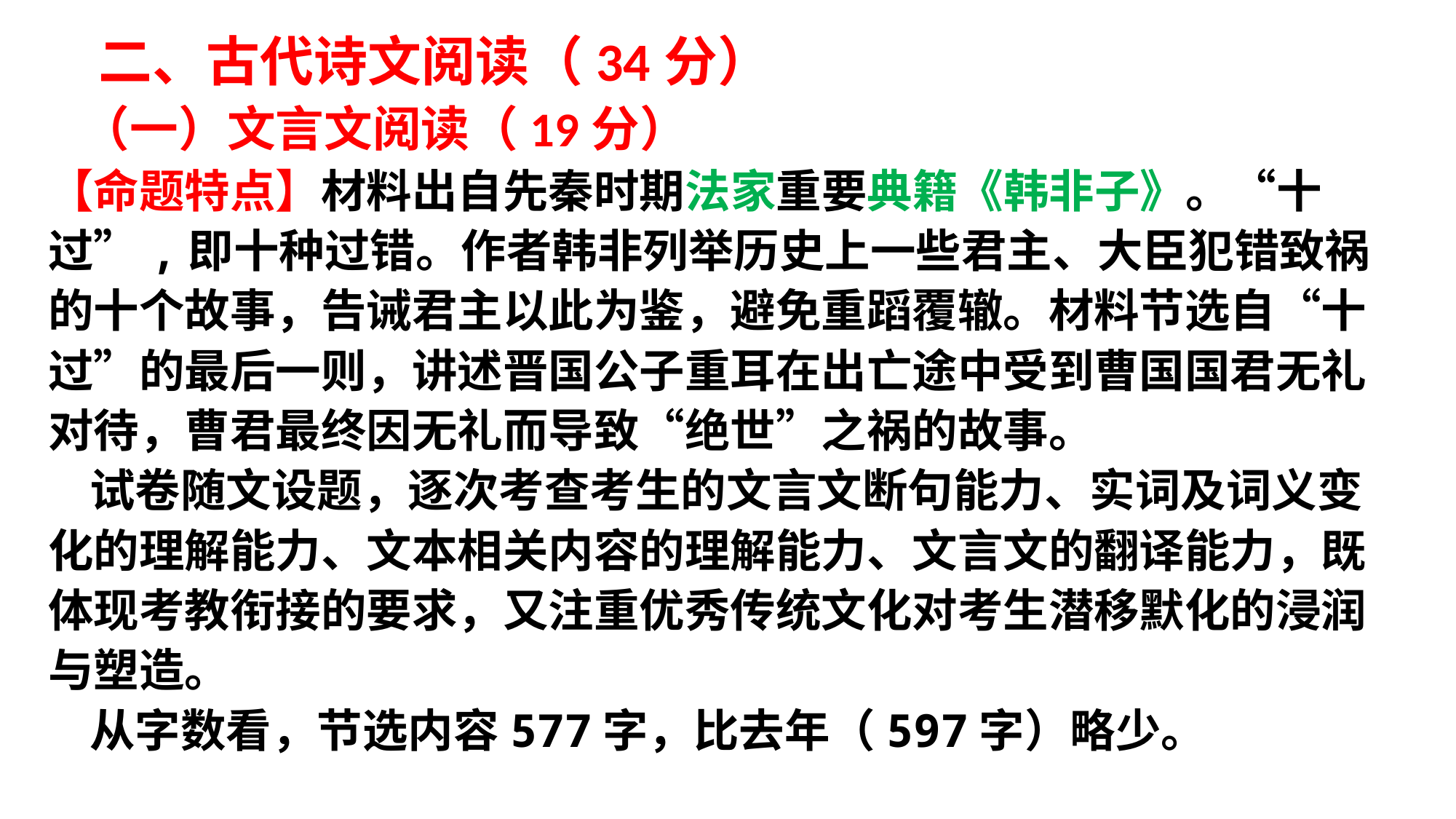

# 二、古代诗文阅读（34分） （一）文言文阅读（19分） 【命题特点】材料出自先秦时期法家重要典籍《韩非子》。“十过”,即十种过错。作者韩非列举历史上一些君主、大臣犯错致祸的十个故事，告诫君主以此为鉴，避免重蹈覆辙。材料节选自“十过”的最后一则，讲述晋国公子重耳在出亡途中受到曹国国君无礼对待，曹君最终因无礼而导致“绝世”之祸的故事。 试卷随文设题，逐次考查考生的文言文断句能力、实词及词义变化的理解能力、文本相关内容的理解能力、文言文的翻译能力，既体现考教衔接的要求，又注重优秀传统文化对考生潜移默化的浸润与塑造。 从字数看，节选内容577字，比去年（597字）略少。